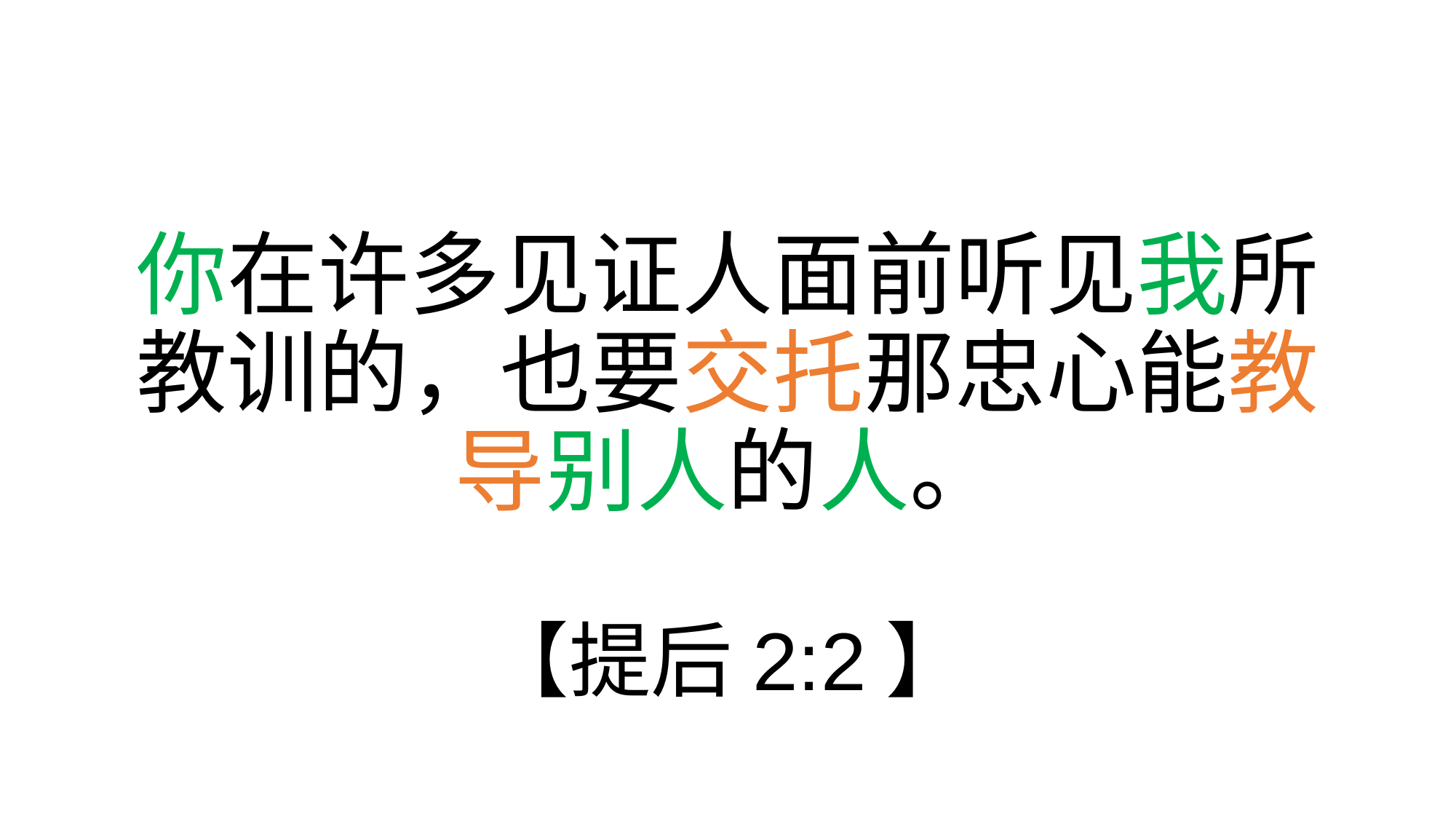

你在许多见证人面前听见我所教训的，也要交托那忠心能教导别人的人。

【提后2:2】